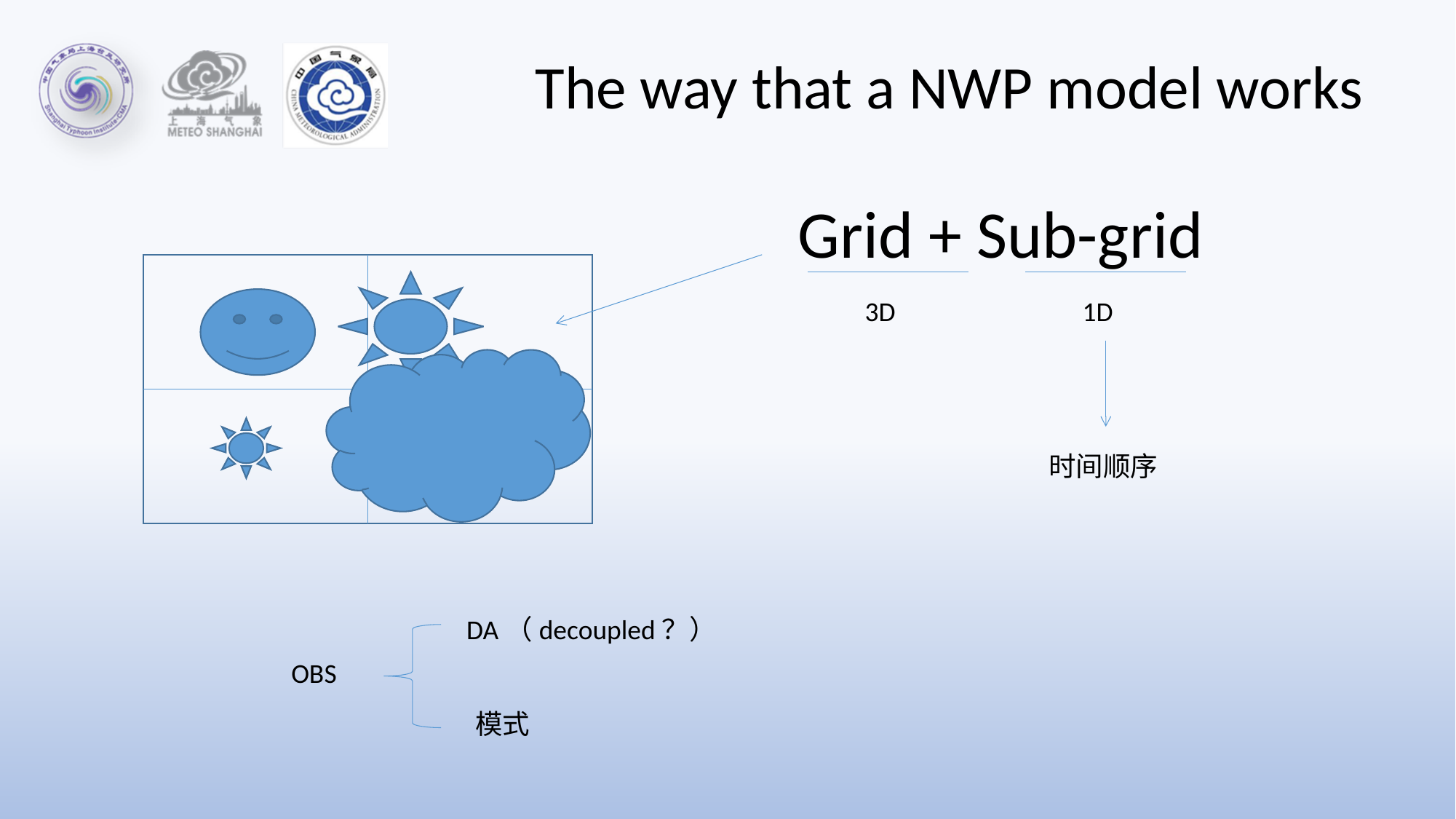

The way that a NWP model works
Grid + Sub-grid

3D
1D

时间顺序
DA（decoupled？）

OBS
模式